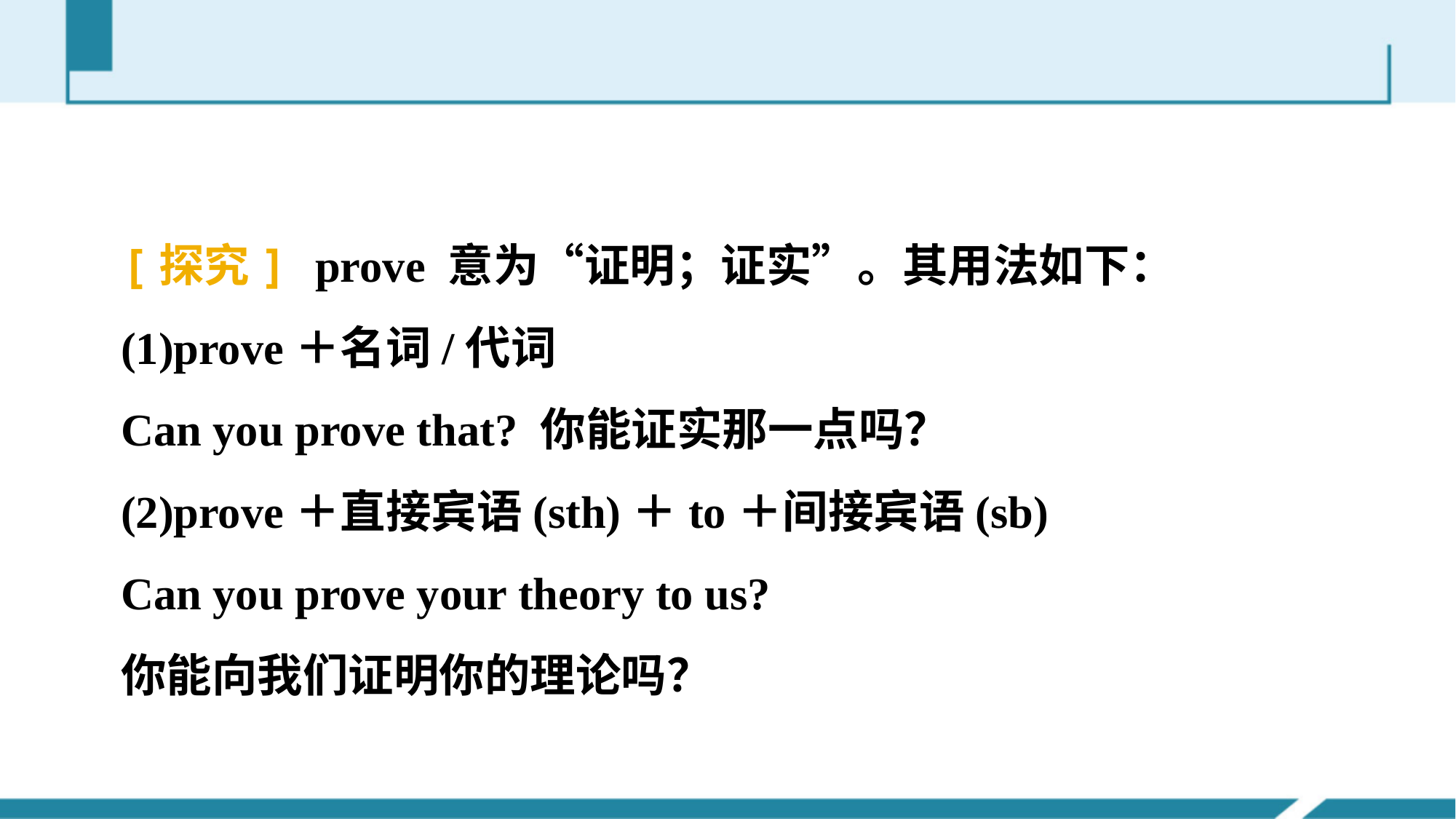

[探究] prove 意为“证明；证实”。其用法如下：
(1)prove＋名词/代词
Can you prove that? 你能证实那一点吗？
(2)prove＋直接宾语(sth)＋to＋间接宾语(sb)
Can you prove your theory to us?
你能向我们证明你的理论吗？